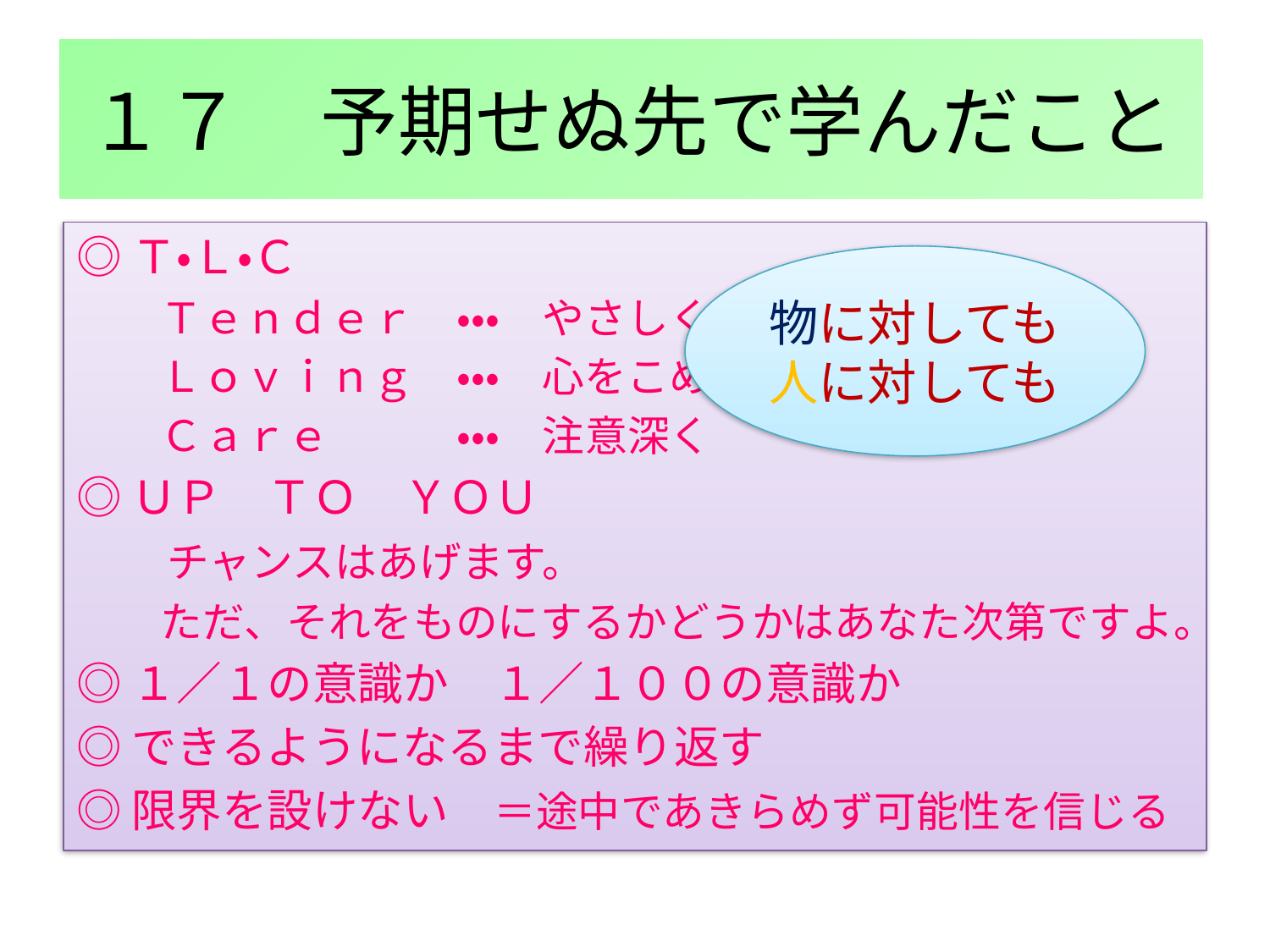

# １７　予期せぬ先で学んだこと
◎Ｔ・Ｌ・Ｃ
　　Ｔｅｎｄｅｒ　・・・　やさしく
　　Ｌｏｖｉｎｇ　・・・　心をこめて
　　Ｃａｒｅ　　　・・・　注意深く
◎ＵＰ　ＴＯ　ＹＯＵ
　　チャンスはあげます。
　　ただ、それをものにするかどうかはあなた次第ですよ。
◎１／１の意識か　１／１００の意識か
◎できるようになるまで繰り返す
◎限界を設けない　＝途中であきらめず可能性を信じる
物に対しても
人に対しても